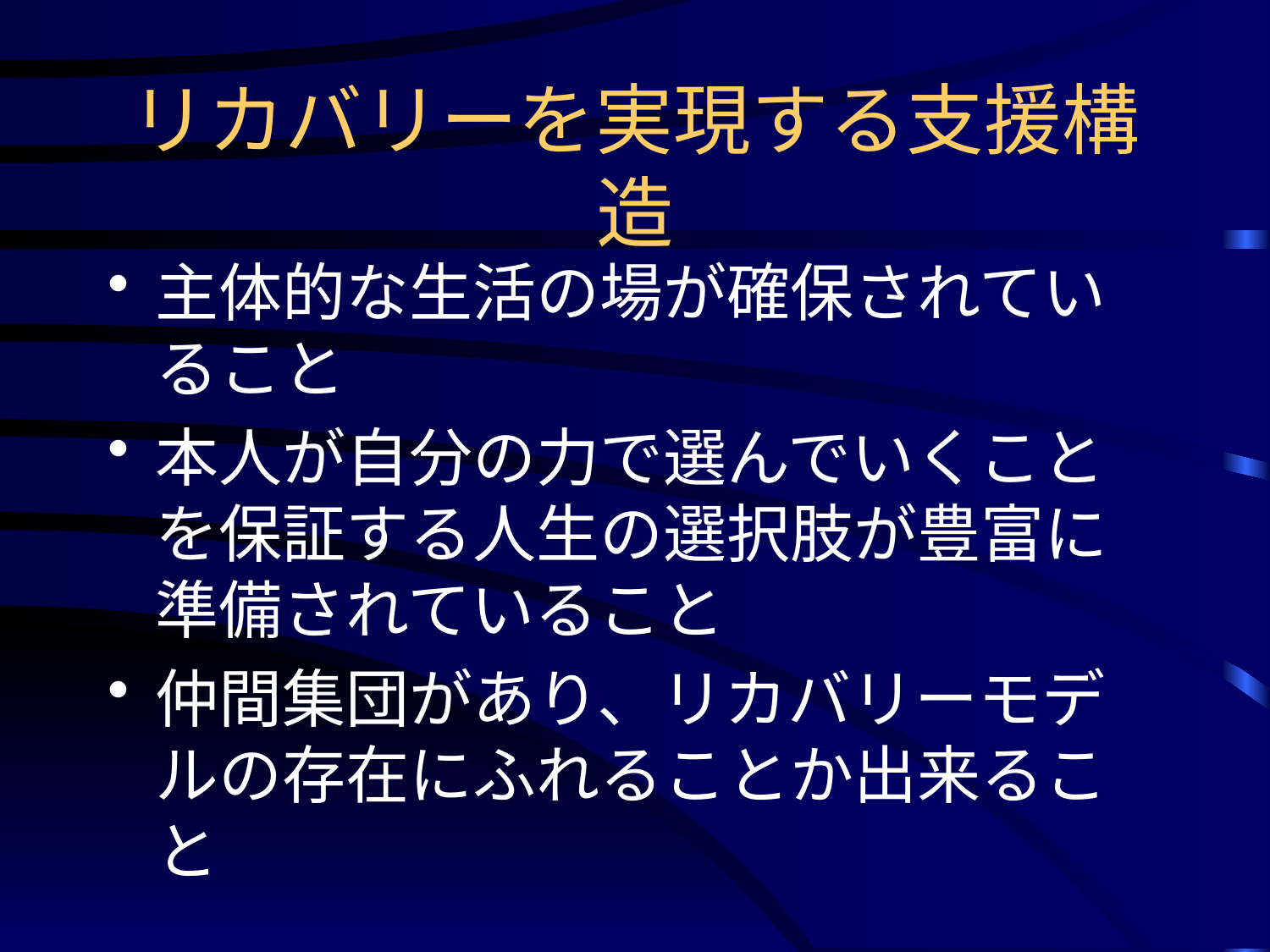

# リカバリーを実現する支援構造
主体的な生活の場が確保されていること
本人が自分の力で選んでいくことを保証する人生の選択肢が豊富に準備されていること
仲間集団があり、リカバリーモデルの存在にふれることか出来ること